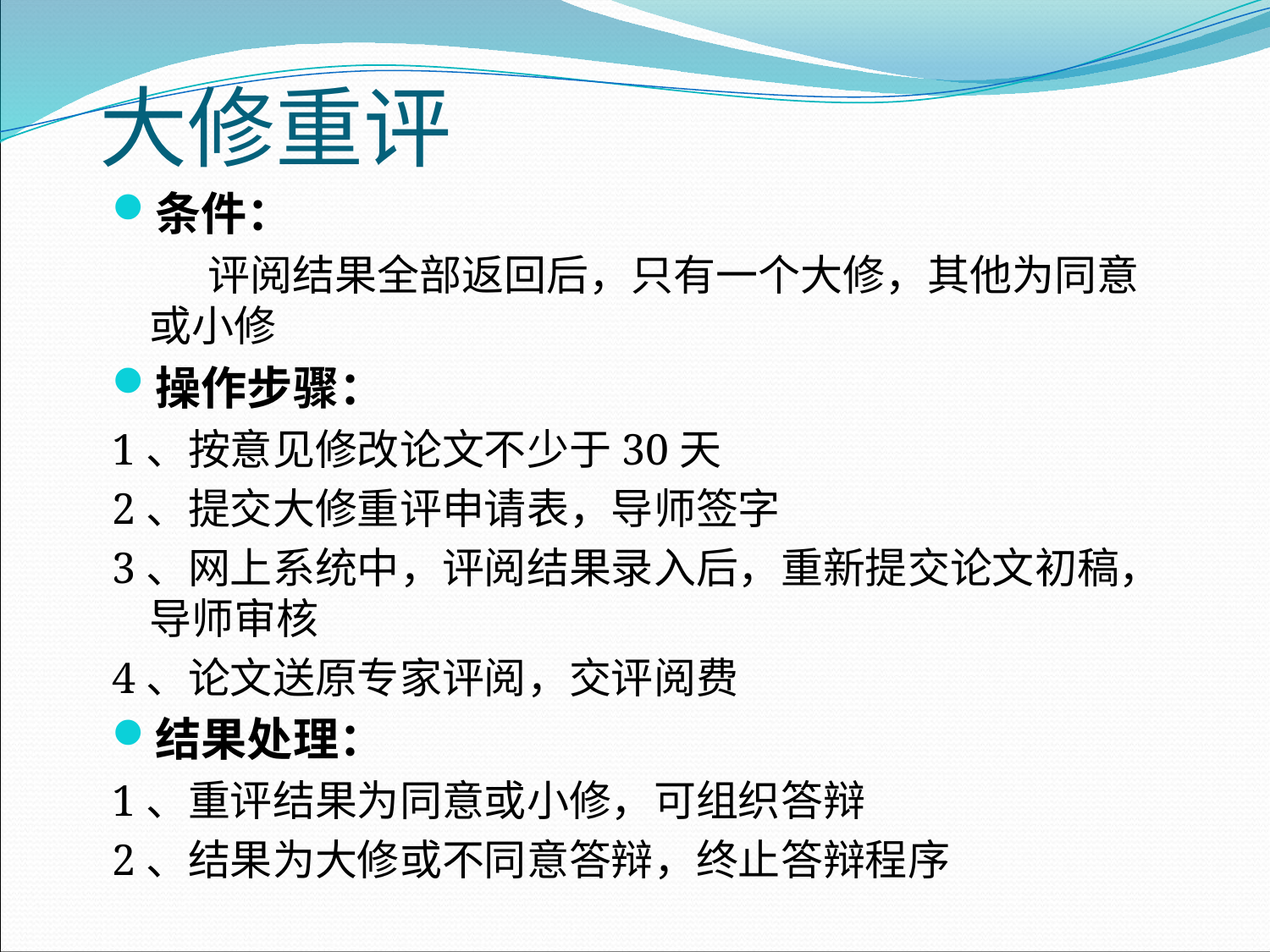

# 大修重评
条件：
         评阅结果全部返回后，只有一个大修，其他为同意或小修
操作步骤：
1、按意见修改论文不少于30天
2、提交大修重评申请表，导师签字
3、网上系统中，评阅结果录入后，重新提交论文初稿，导师审核
4、论文送原专家评阅，交评阅费
结果处理：
1、重评结果为同意或小修，可组织答辩
2、结果为大修或不同意答辩，终止答辩程序